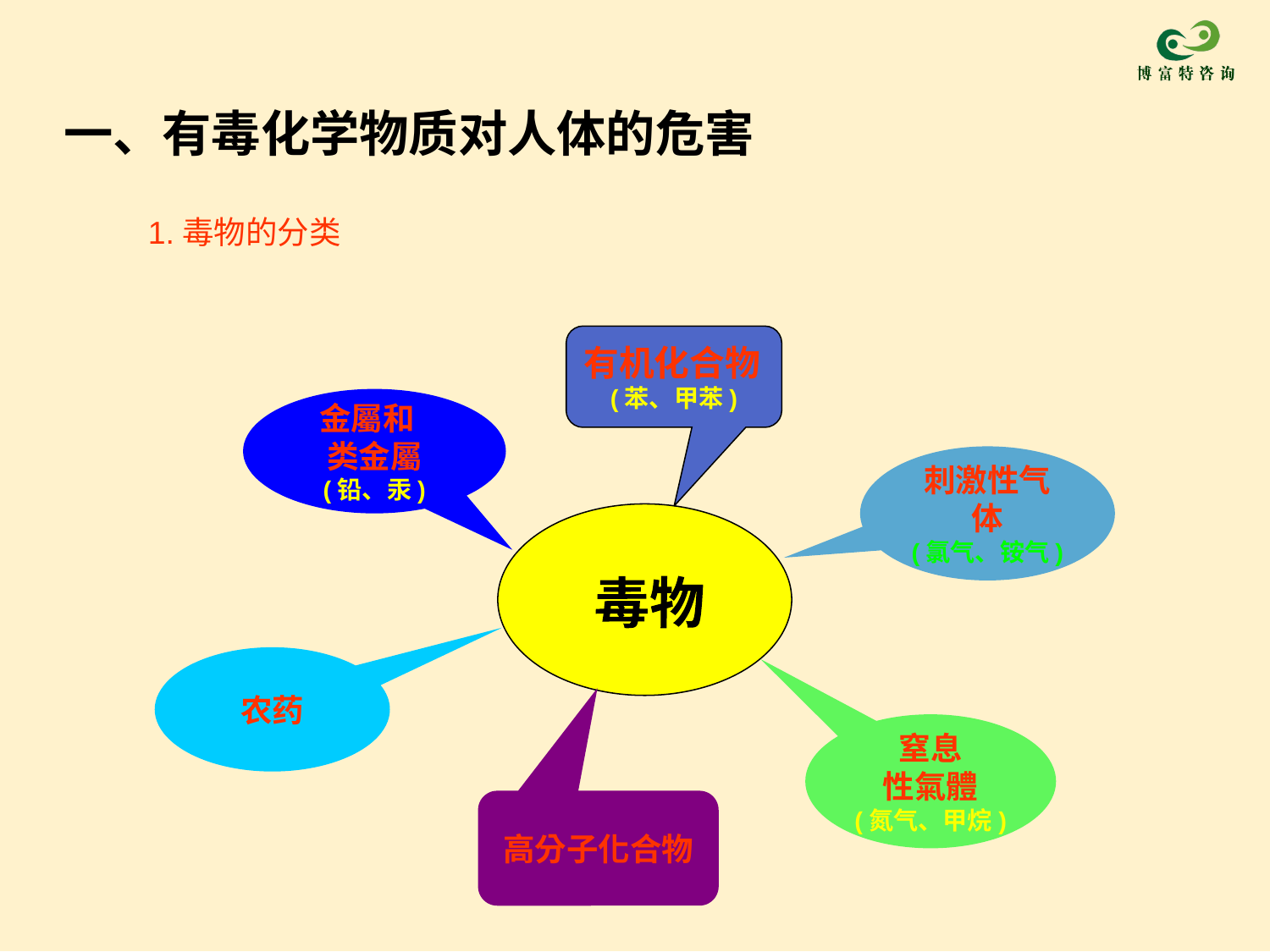

一、有毒化学物质对人体的危害
1.毒物的分类
有机化合物(苯、甲苯)
金屬和
类金屬
(铅、汞)
刺激性气体
(氯气、铵气)

毒物
农药
窒息
性氣體
(氮气、甲烷)
高分子化合物